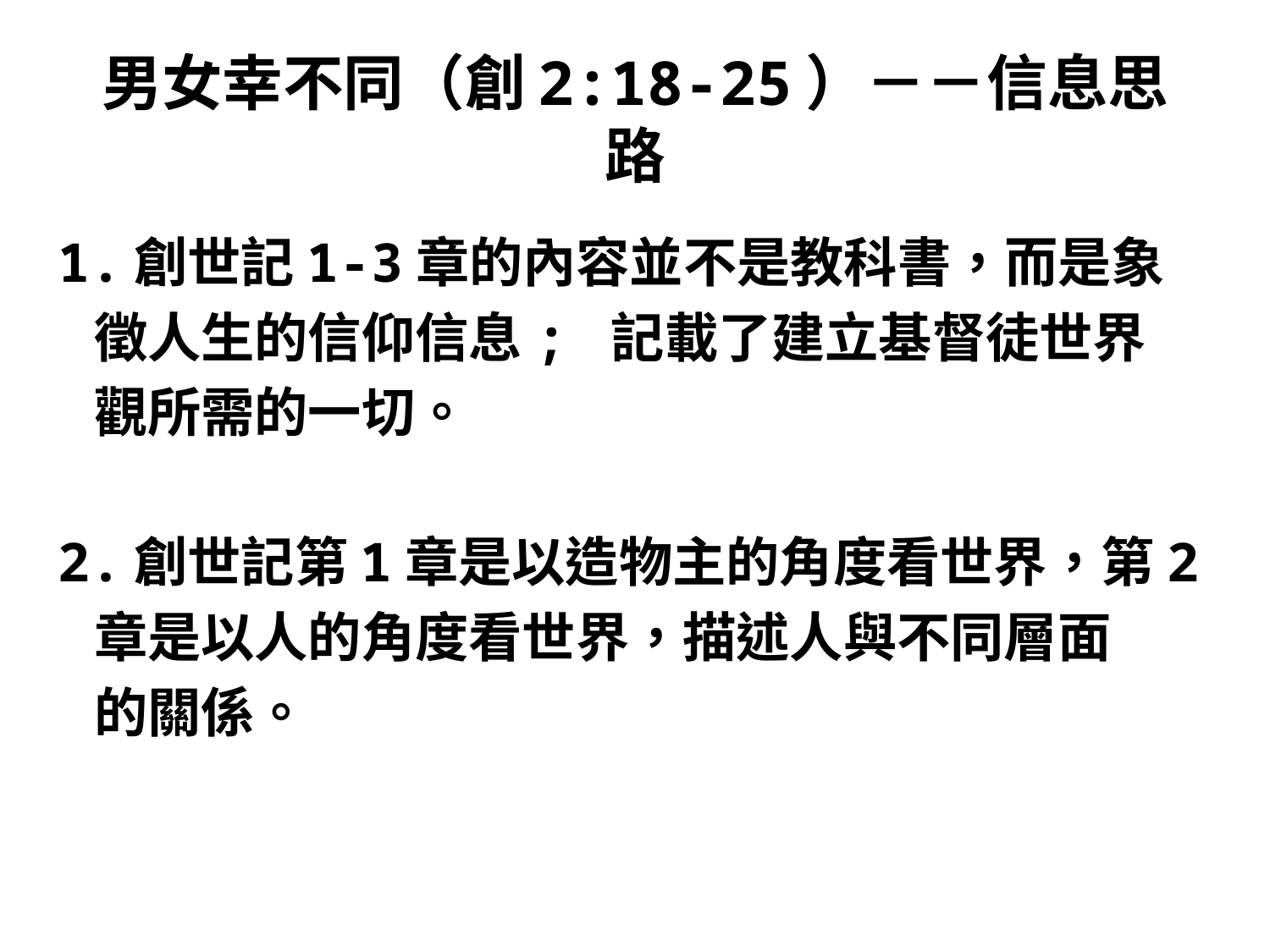

# 男女幸不同（創2:18-25）－－信息思路
1.創世記1-3章的內容並不是教科書，而是象
  徵人生的信仰信息; 記載了建立基督徒世界
  觀所需的一切。

2.創世記第1章是以造物主的角度看世界，第2
  章是以人的角度看世界，描述人與不同層面
  的關係。